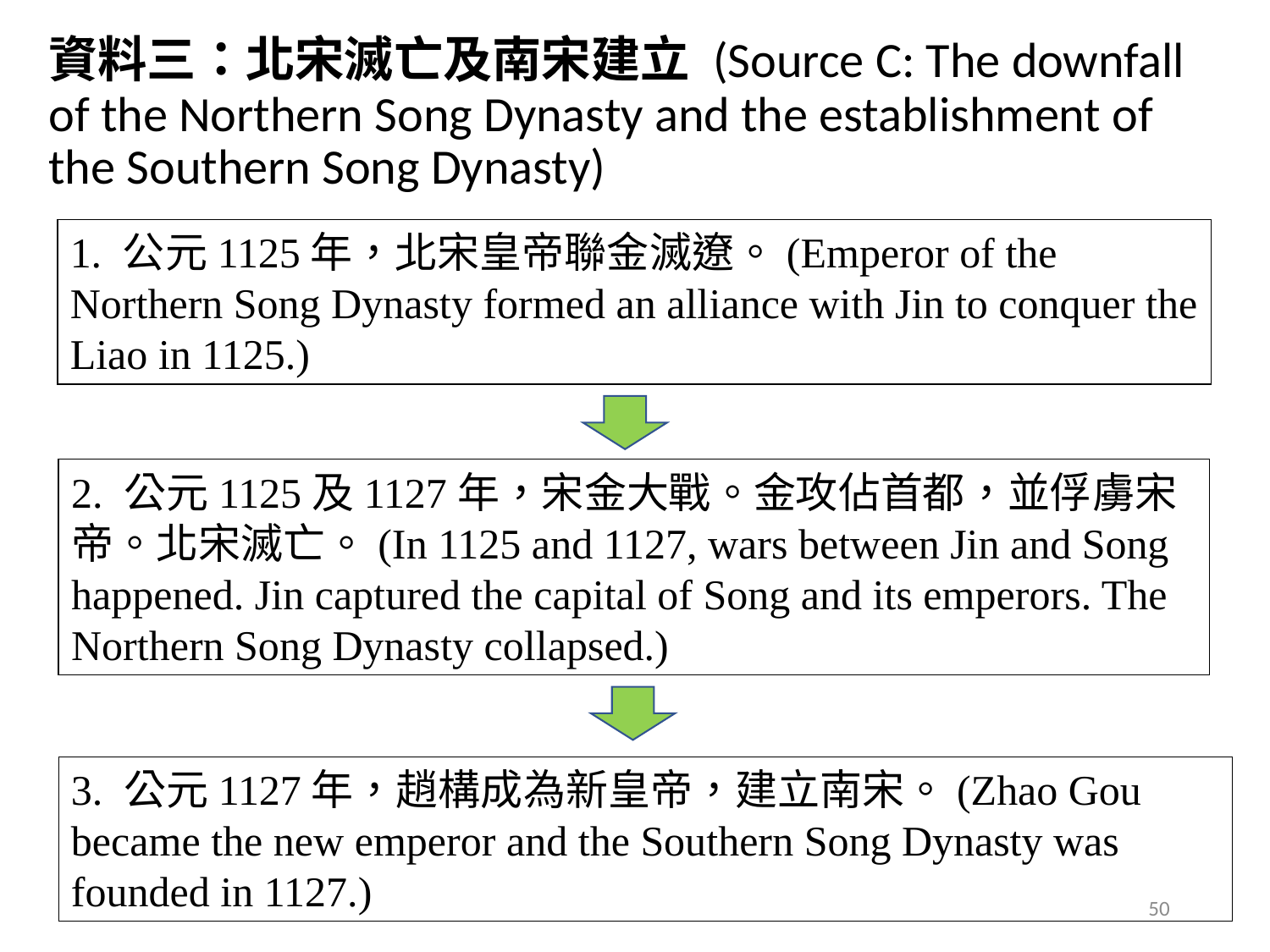

# 資料三：北宋滅亡及南宋建立 (Source C: The downfall of the Northern Song Dynasty and the establishment of the Southern Song Dynasty)
1. 公元1125年，北宋皇帝聯金滅遼。(Emperor of the Northern Song Dynasty formed an alliance with Jin to conquer the Liao in 1125.)

2. 公元1125及1127年，宋金大戰。金攻佔首都，並俘虜宋帝。北宋滅亡。(In 1125 and 1127, wars between Jin and Song happened. Jin captured the capital of Song and its emperors. The Northern Song Dynasty collapsed.)

3. 公元1127年，趙構成為新皇帝，建立南宋。(Zhao Gou became the new emperor and the Southern Song Dynasty was founded in 1127.)
50